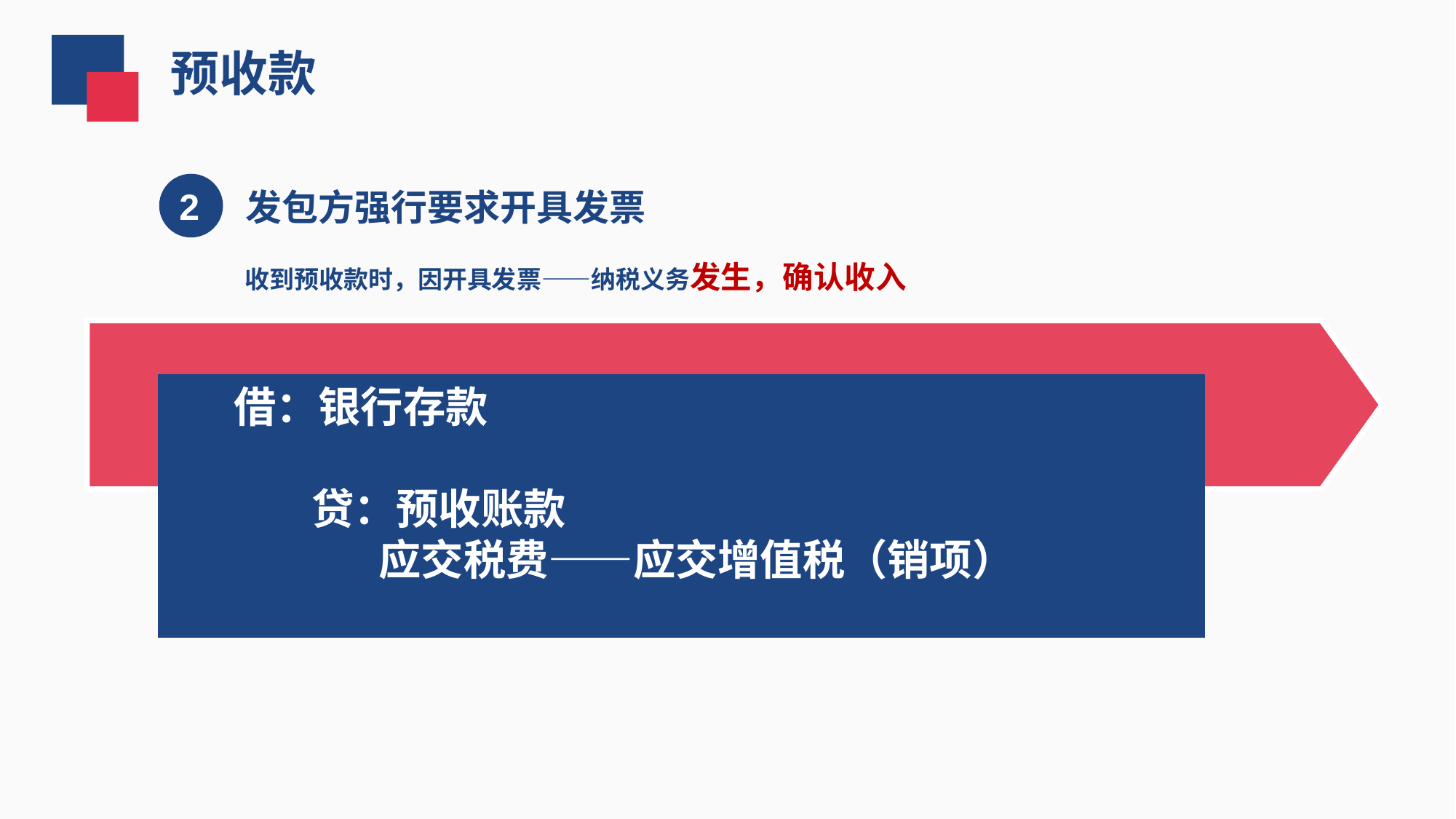

预收款
2
发包方强行要求开具发票
收到预收款时，因开具发票——纳税义务发生，确认收入

借：银行存款

       贷：预收账款
              应交税费——应交增值税（销项）